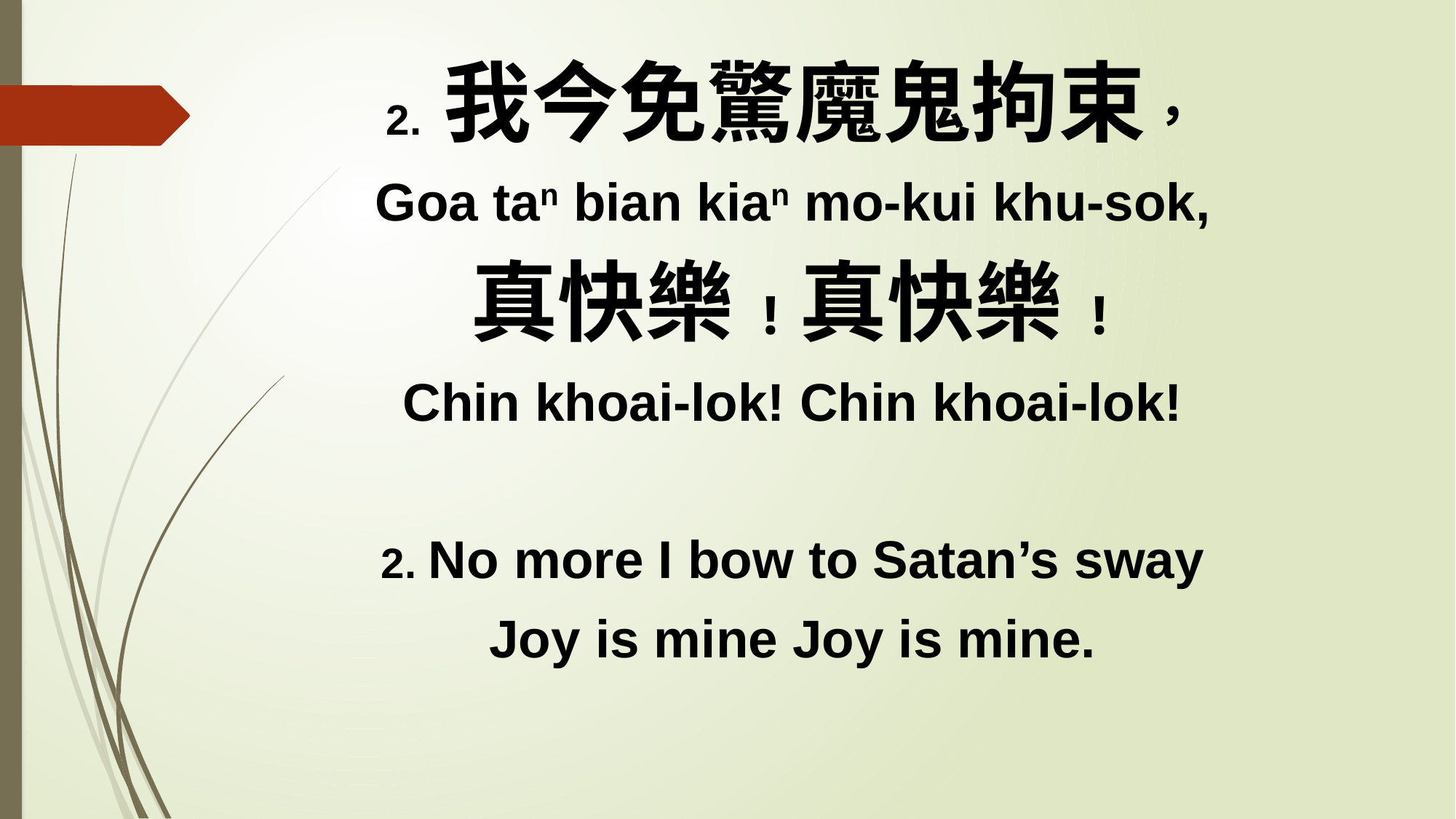

2. 我今免驚魔鬼拘束，
Goa tan bian kian mo-kui khu-sok,
真快樂!真快樂!
Chin khoai-lok! Chin khoai-lok!

2. No more I bow to Satan’s sway
Joy is mine Joy is mine.